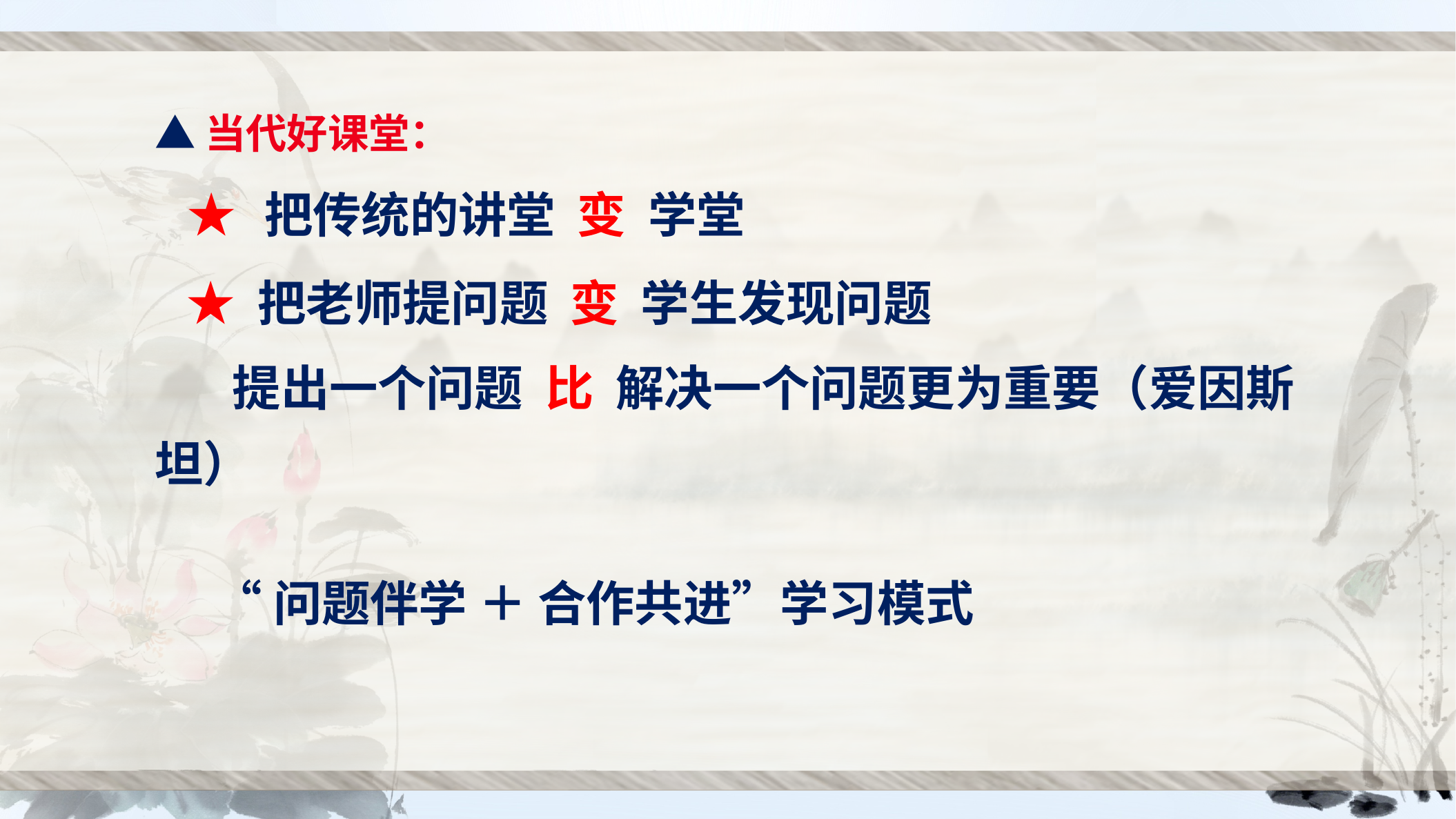

▲当代好课堂：
   ★ 把传统的讲堂  变  学堂
    ★ 把老师提问题  变  学生发现问题
      提出一个问题  比  解决一个问题更为重要（爱因斯坦）

“问题伴学 ＋ 合作共进”学习模式